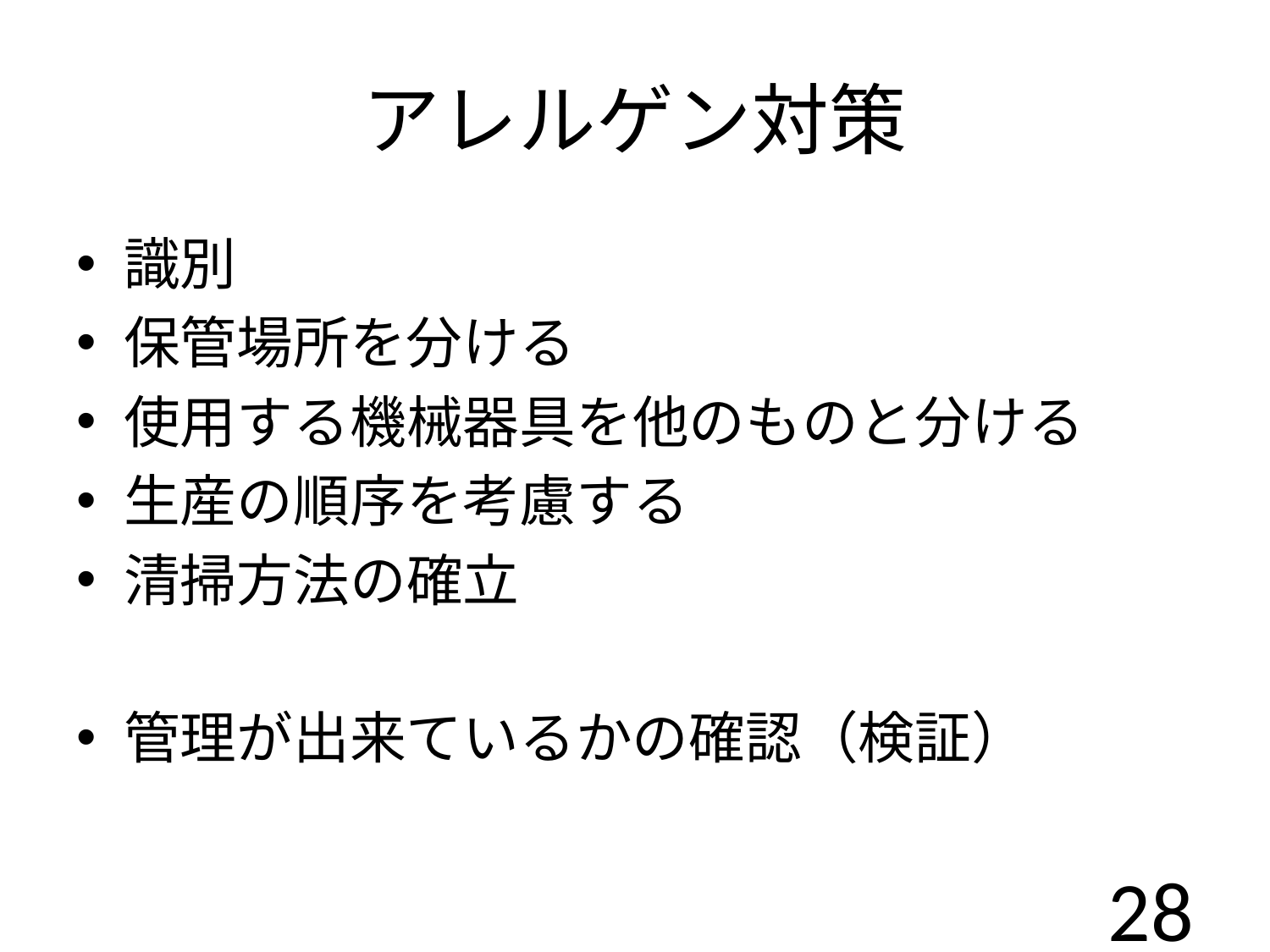

# アレルゲン対策
識別
保管場所を分ける
使用する機械器具を他のものと分ける
生産の順序を考慮する
清掃方法の確立

管理が出来ているかの確認（検証）
28